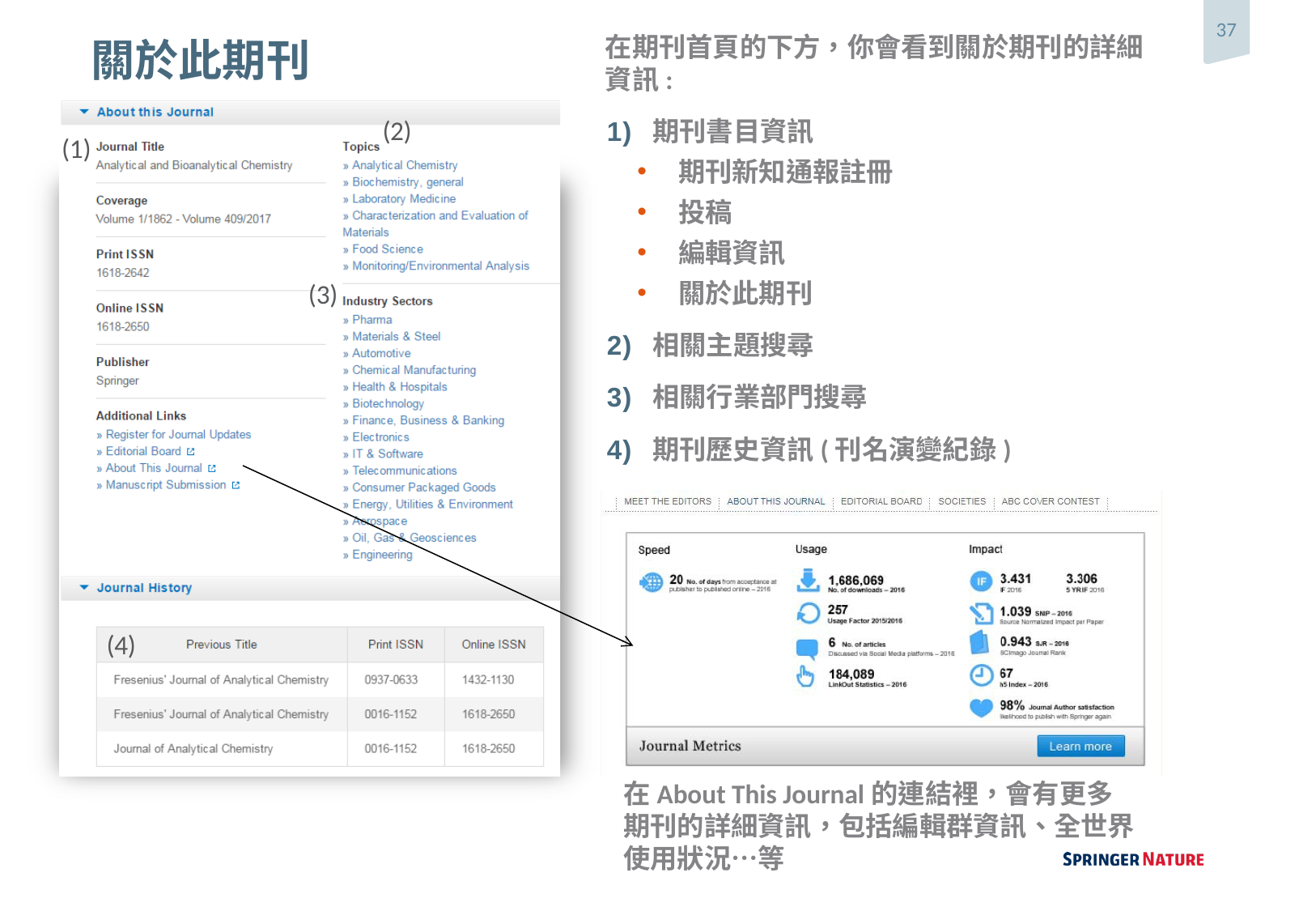

37
在期刊首頁的下方，你會看到關於期刊的詳細資訊:
期刊書目資訊
 期刊新知通報註冊
 投稿
 編輯資訊
 關於此期刊
相關主題搜尋
相關行業部門搜尋
期刊歷史資訊(刊名演變紀錄)
# 關於此期刊

(2)
(1)

(3)

(4)
在About This Journal的連結裡，會有更多期刊的詳細資訊，包括編輯群資訊、全世界使用狀況…等